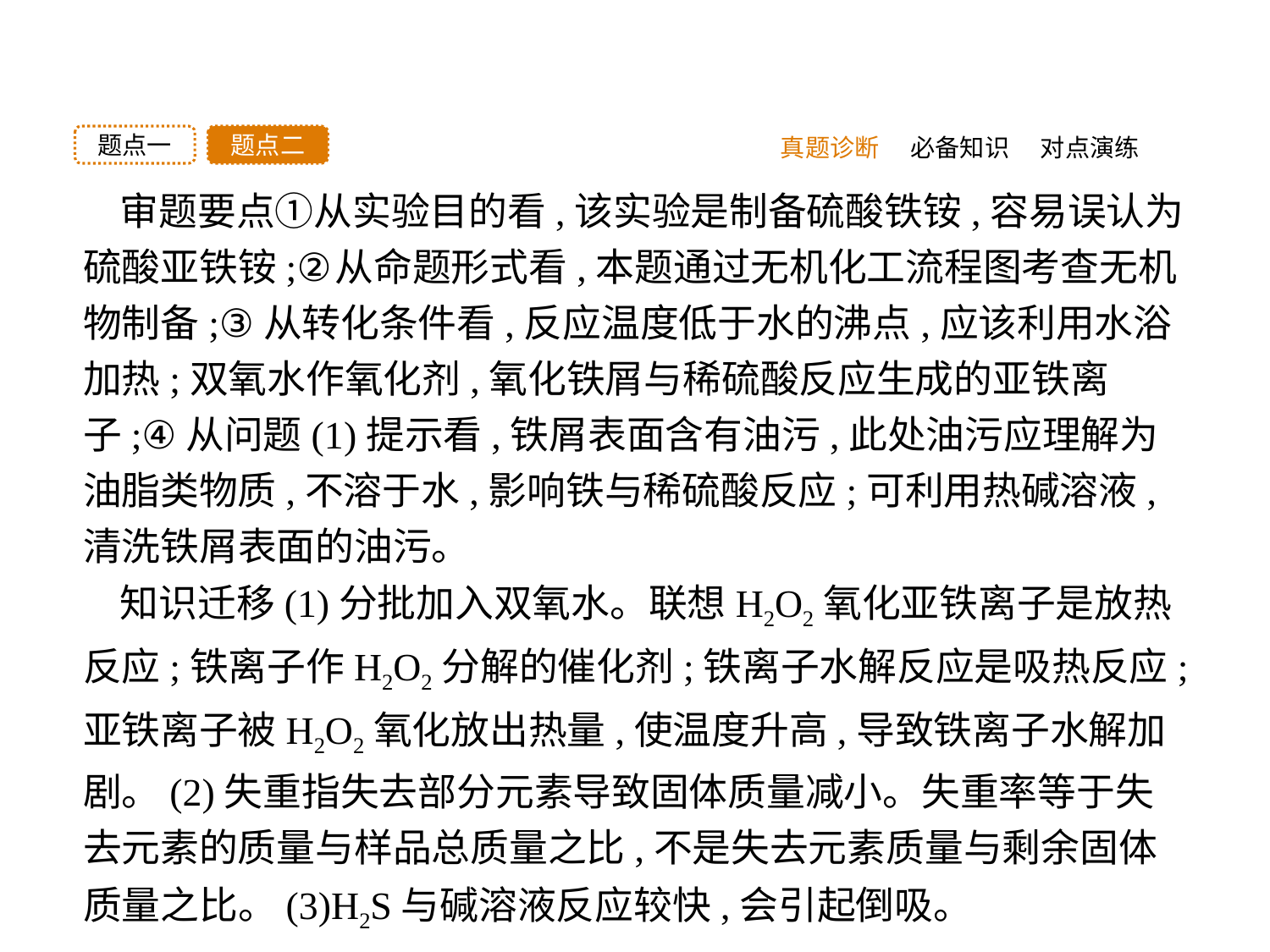

题点二
题点一
真题诊断
必备知识
对点演练
审题要点①从实验目的看,该实验是制备硫酸铁铵,容易误认为硫酸亚铁铵;②从命题形式看,本题通过无机化工流程图考查无机物制备;③从转化条件看,反应温度低于水的沸点,应该利用水浴加热;双氧水作氧化剂,氧化铁屑与稀硫酸反应生成的亚铁离子;④从问题(1)提示看,铁屑表面含有油污,此处油污应理解为油脂类物质,不溶于水,影响铁与稀硫酸反应;可利用热碱溶液,清洗铁屑表面的油污。
知识迁移(1)分批加入双氧水。联想H2O2氧化亚铁离子是放热反应;铁离子作H2O2分解的催化剂;铁离子水解反应是吸热反应;亚铁离子被H2O2氧化放出热量,使温度升高,导致铁离子水解加剧。(2)失重指失去部分元素导致固体质量减小。失重率等于失去元素的质量与样品总质量之比,不是失去元素质量与剩余固体质量之比。(3)H2S与碱溶液反应较快,会引起倒吸。